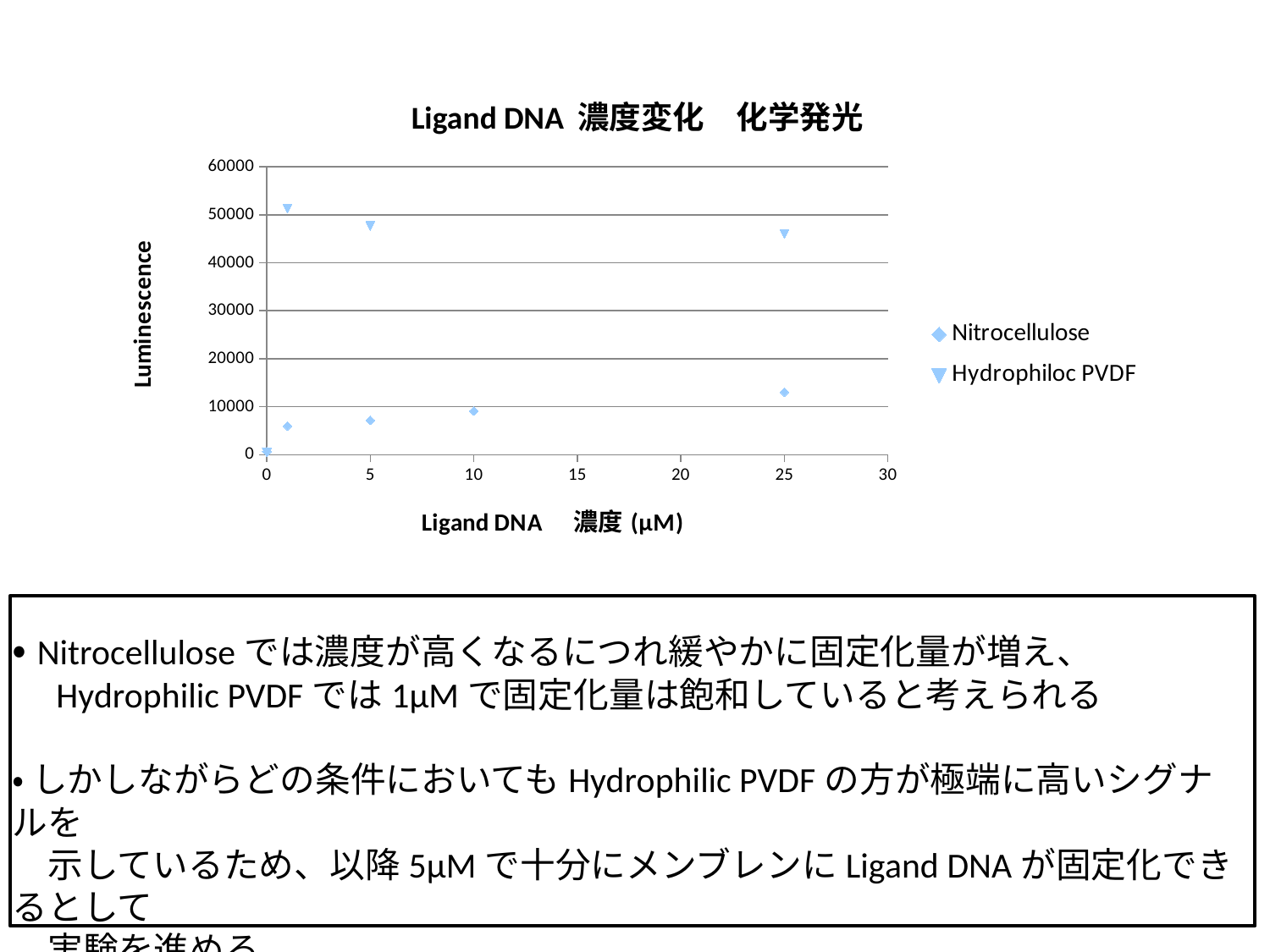

### Chart: Ligand DNA 濃度変化　化学発光

| Category |  |  |
|---|---|---|
・Nitrocelluloseでは濃度が高くなるにつれ緩やかに固定化量が増え、
　Hydrophilic PVDFでは1μMで固定化量は飽和していると考えられる

・ しかしながらどの条件においてもHydrophilic PVDFの方が極端に高いシグナルを
　示しているため、以降5μMで十分にメンブレンにLigand DNAが固定化できるとして
　実験を進める。